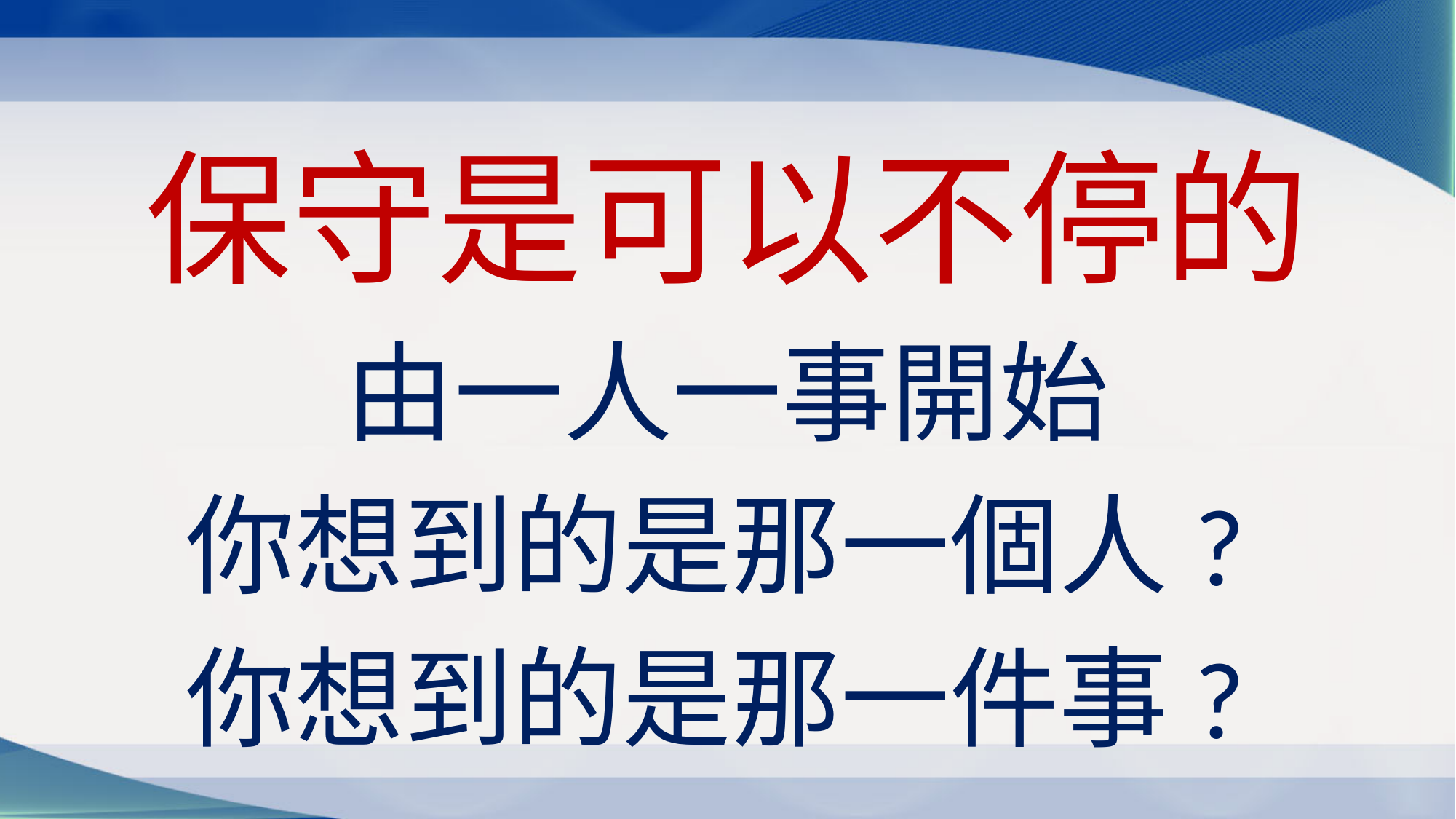

保守是可以不停的
由一人一事開始
你想到的是那一個人?
你想到的是那一件事?